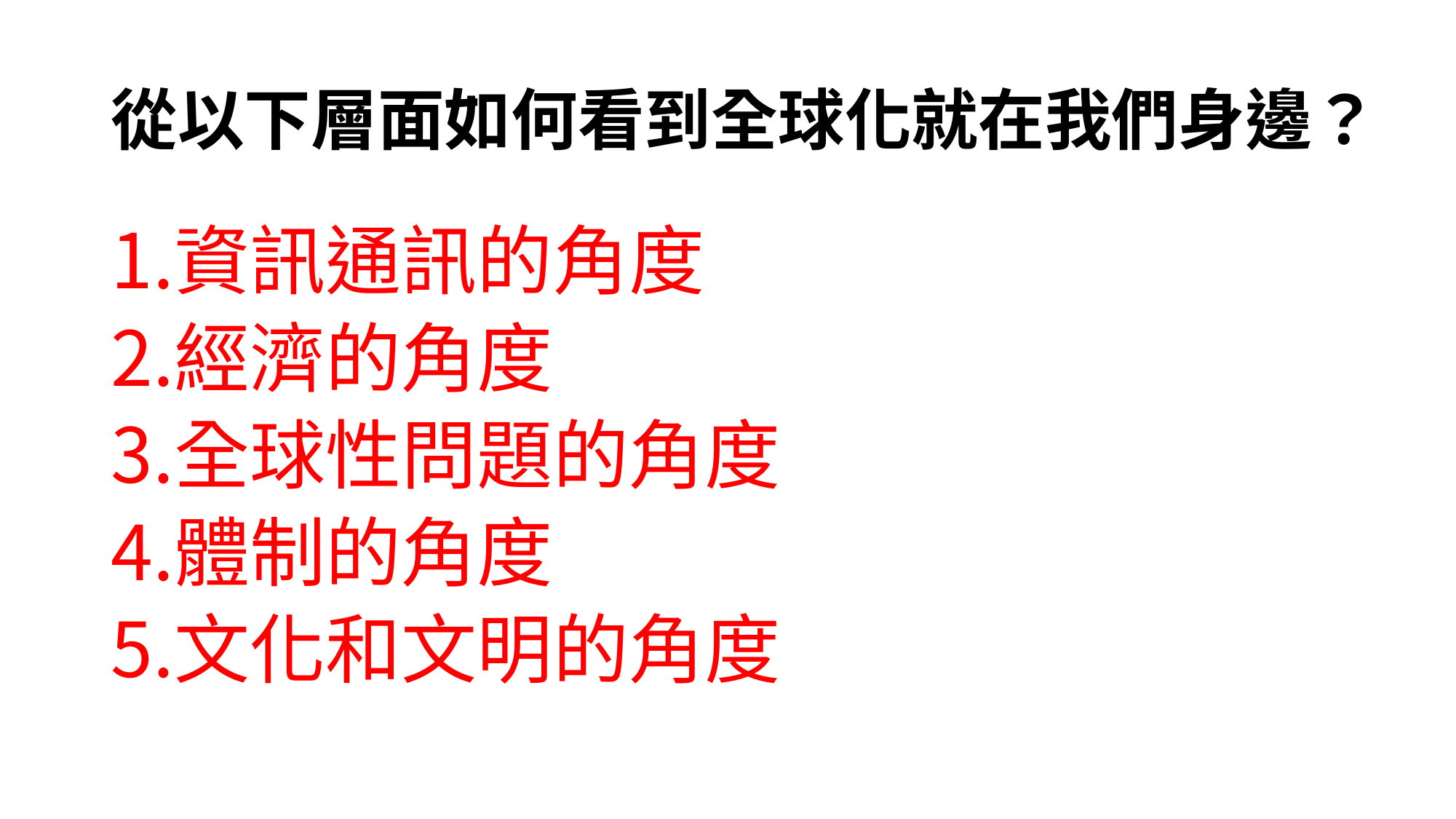

# 從以下層面如何看到全球化就在我們身邊？
資訊通訊的角度
經濟的角度
全球性問題的角度
體制的角度
文化和文明的角度